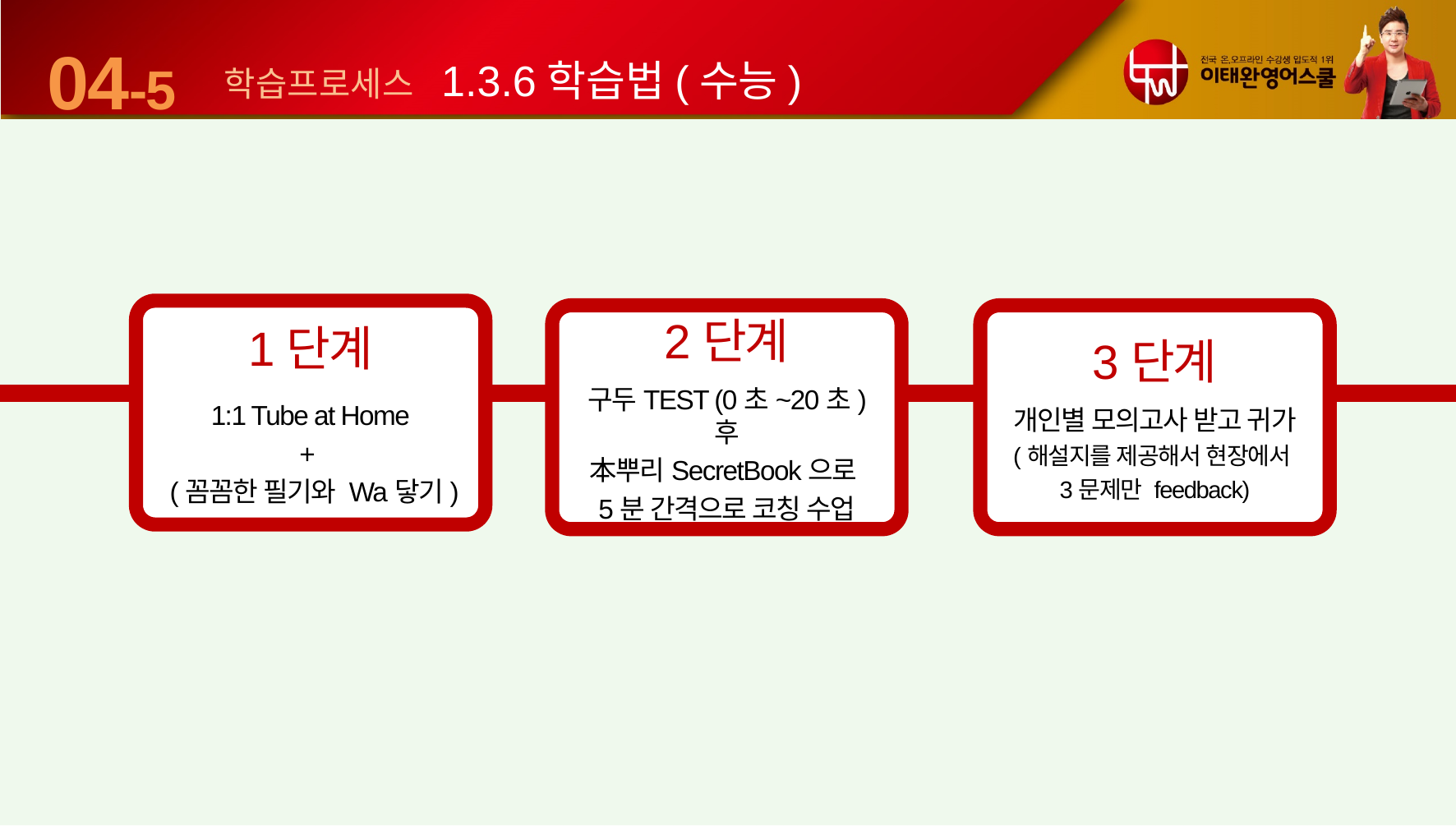

04-5
학습프로세스  1.3.6학습법(수능)
1단계

1:1 Tube at Home
+
  (꼼꼼한 필기와 Wa닿기)
3단계

개인별 모의고사 받고 귀가
(해설지를 제공해서 현장에서
3문제만 feedback)
2단계

구두TEST (0초~20초) 후
本뿌리SecretBook으로
5분 간격으로 코칭 수업